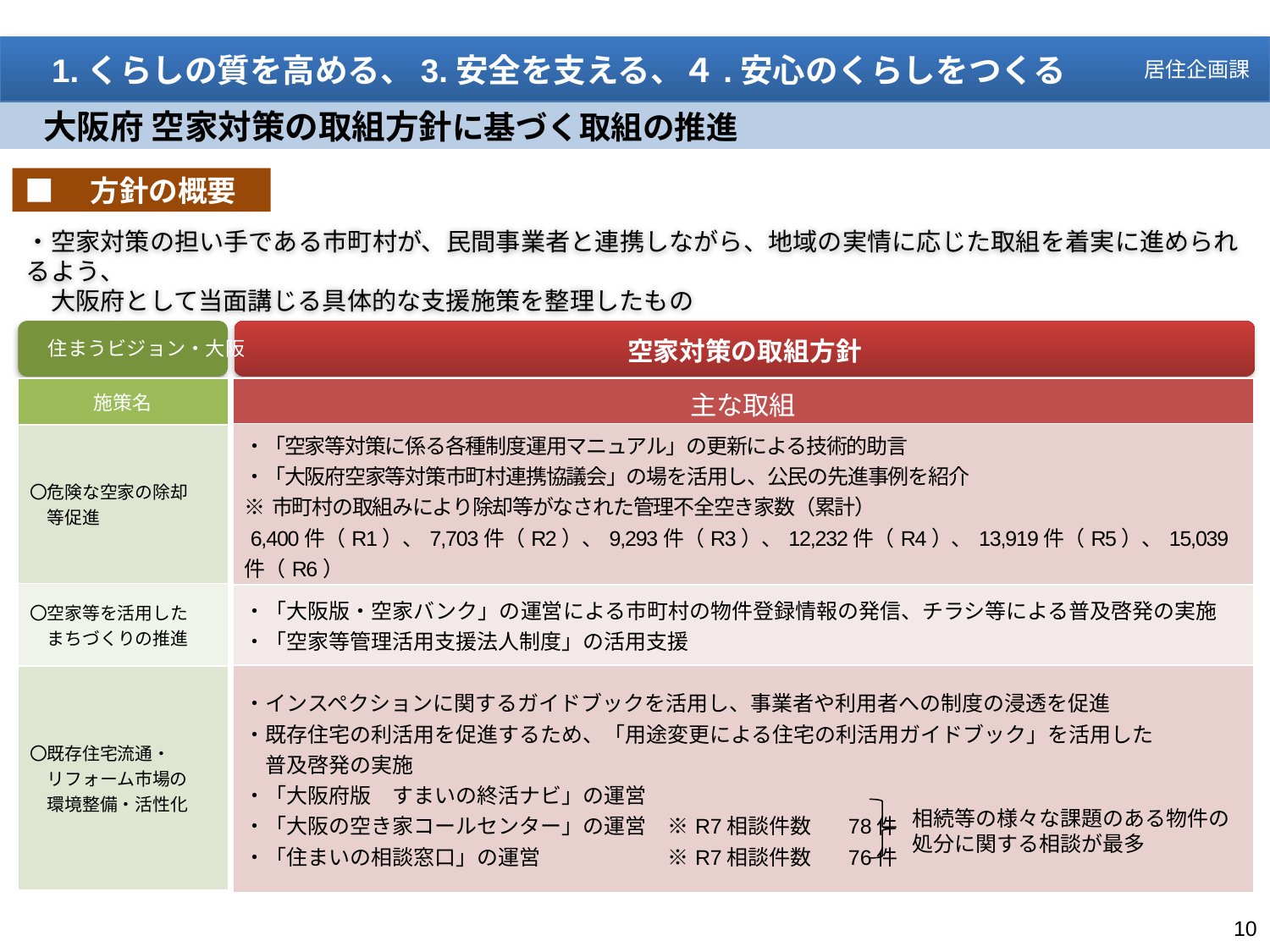

1.くらしの質を高める、3.安全を支える、４.安心のくらしをつくる
居住企画課
　大阪府 空家対策の取組方針に基づく取組の推進
■　方針の概要
・空家対策の担い手である市町村が、民間事業者と連携しながら、地域の実情に応じた取組を着実に進められるよう、
　大阪府として当面講じる具体的な支援施策を整理したもの

住まうビジョン・大阪

空家対策の取組方針
| 主な取組 |
| --- |
| ・「空家等対策に係る各種制度運用マニュアル」の更新による技術的助言 ・「大阪府空家等対策市町村連携協議会」の場を活用し、公民の先進事例を紹介 ※市町村の取組みにより除却等がなされた管理不全空き家数（累計）  6,400件（R1）、7,703件（R2）、9,293件（R3）、12,232件（R4）、13,919件（R5）、15,039件（R6） |
| ・「大阪版・空家バンク」の運営による市町村の物件登録情報の発信、チラシ等による普及啓発の実施 ・「空家等管理活用支援法人制度」の活用支援 |
| ・インスペクションに関するガイドブックを活用し、事業者や利用者への制度の浸透を促進 ・既存住宅の利活用を促進するため、「用途変更による住宅の利活用ガイドブック」を活用した 　普及啓発の実施 ・「大阪府版　すまいの終活ナビ」の運営 ・「大阪の空き家コールセンター」の運営　※R7相談件数　  78件　 ・「住まいの相談窓口」の運営　　　　　　※R7相談件数　 76件 |
| 施策名 |
| --- |
| 〇危険な空家の除却　 　等促進 |
| 〇空家等を活用した 　まちづくりの推進 |
| 〇既存住宅流通・ 　リフォーム市場の 　環境整備・活性化 |

相続等の様々な課題のある物件の
処分に関する相談が最多
10